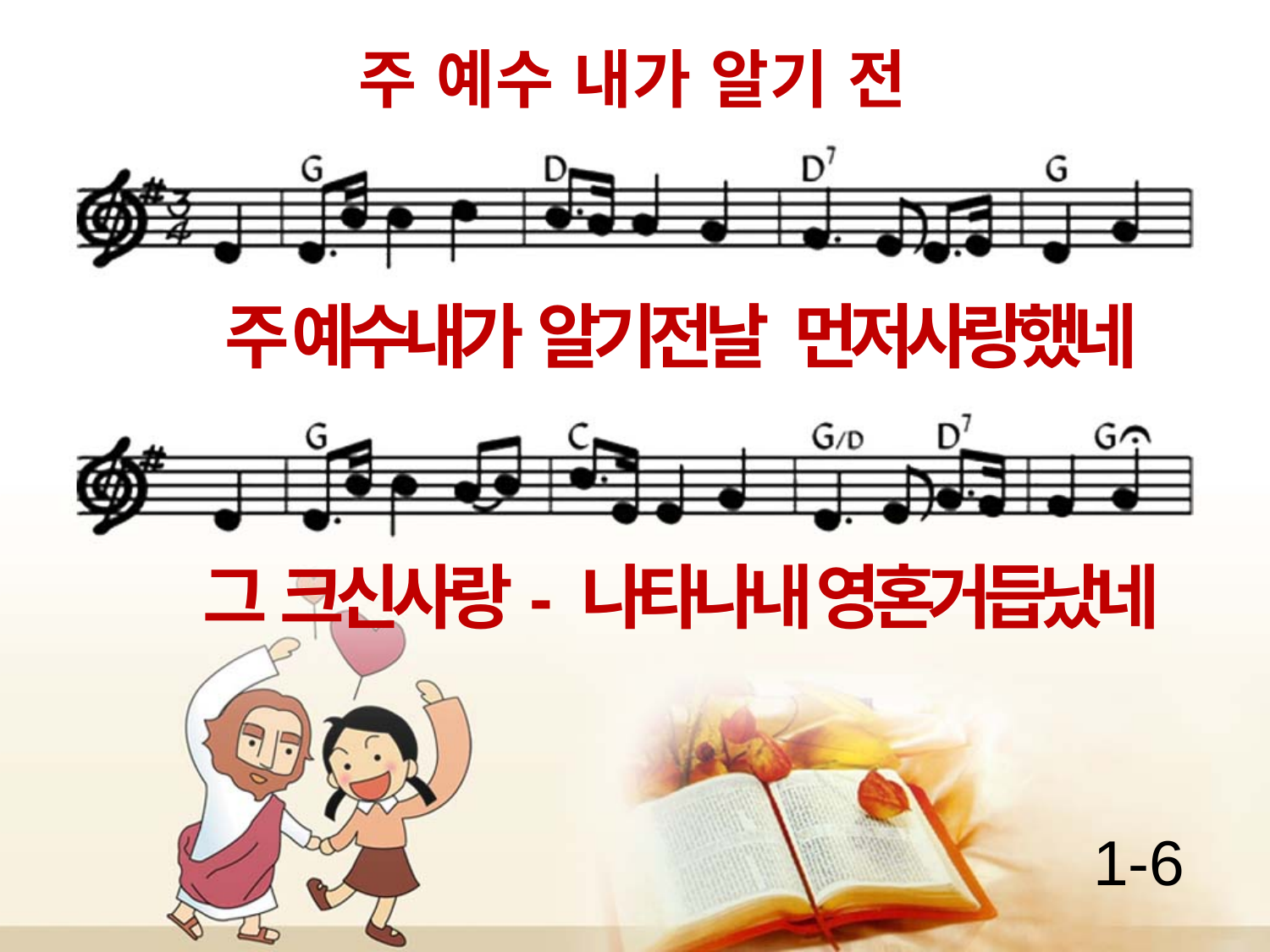

주 예수 내가 알기 전
주 예수내가  알기전날   먼저사랑했네
그  크신사랑- 나타나내 영혼거듭났네
1-6